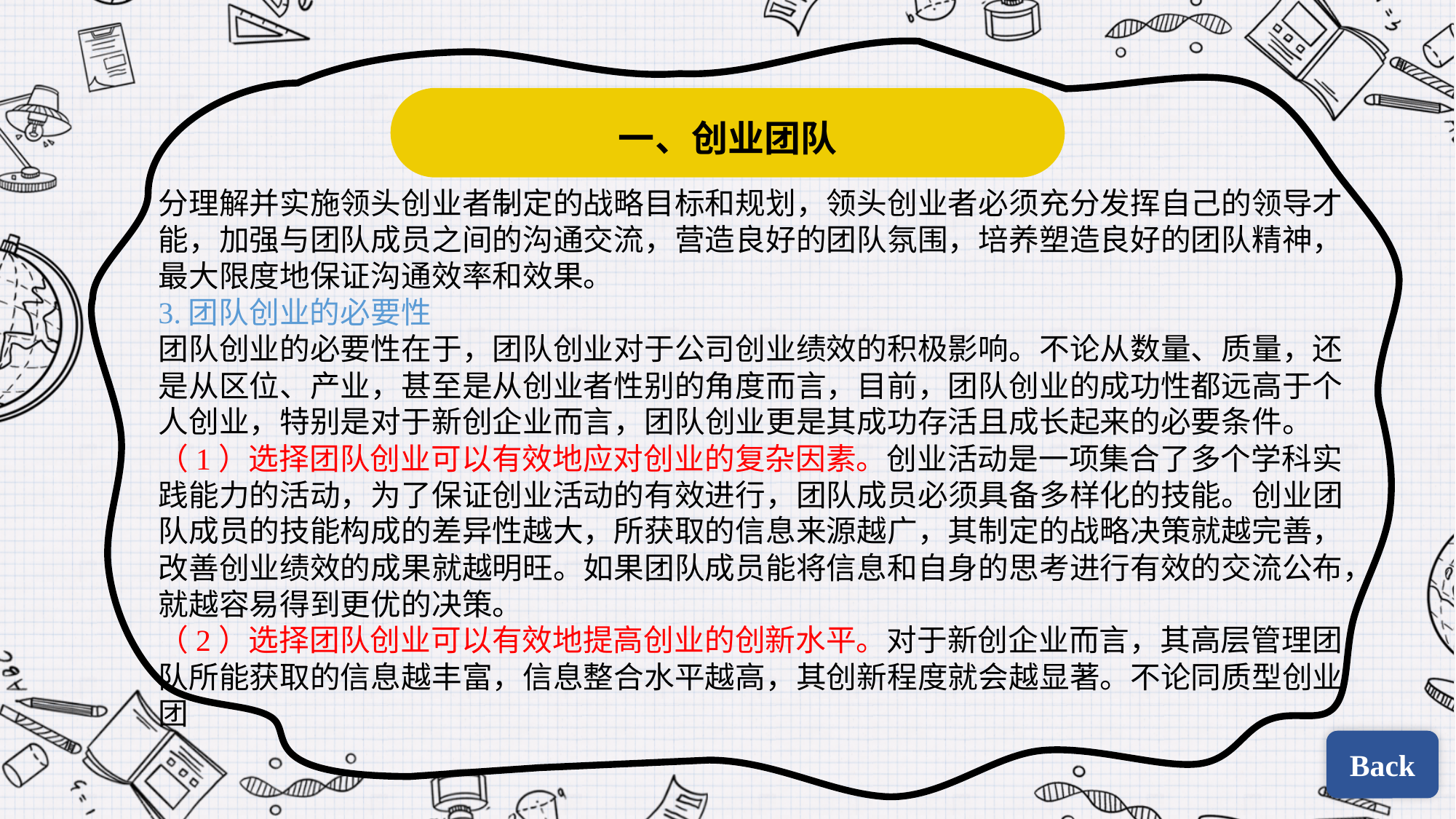

一、创业团队
分理解并实施领头创业者制定的战略目标和规划，领头创业者必须充分发挥自己的领导才能，加强与团队成员之间的沟通交流，营造良好的团队氛围，培养塑造良好的团队精神，最大限度地保证沟通效率和效果。
3.团队创业的必要性
团队创业的必要性在于，团队创业对于公司创业绩效的积极影响。不论从数量、质量，还是从区位、产业，甚至是从创业者性别的角度而言，目前，团队创业的成功性都远高于个人创业，特别是对于新创企业而言，团队创业更是其成功存活且成长起来的必要条件。
（1）选择团队创业可以有效地应对创业的复杂因素。创业活动是一项集合了多个学科实践能力的活动，为了保证创业活动的有效进行，团队成员必须具备多样化的技能。创业团队成员的技能构成的差异性越大，所获取的信息来源越广，其制定的战略决策就越完善，改善创业绩效的成果就越明旺。如果团队成员能将信息和自身的思考进行有效的交流公布，就越容易得到更优的决策。
（2）选择团队创业可以有效地提高创业的创新水平。对于新创企业而言，其高层管理团队所能获取的信息越丰富，信息整合水平越高，其创新程度就会越显著。不论同质型创业团

Back